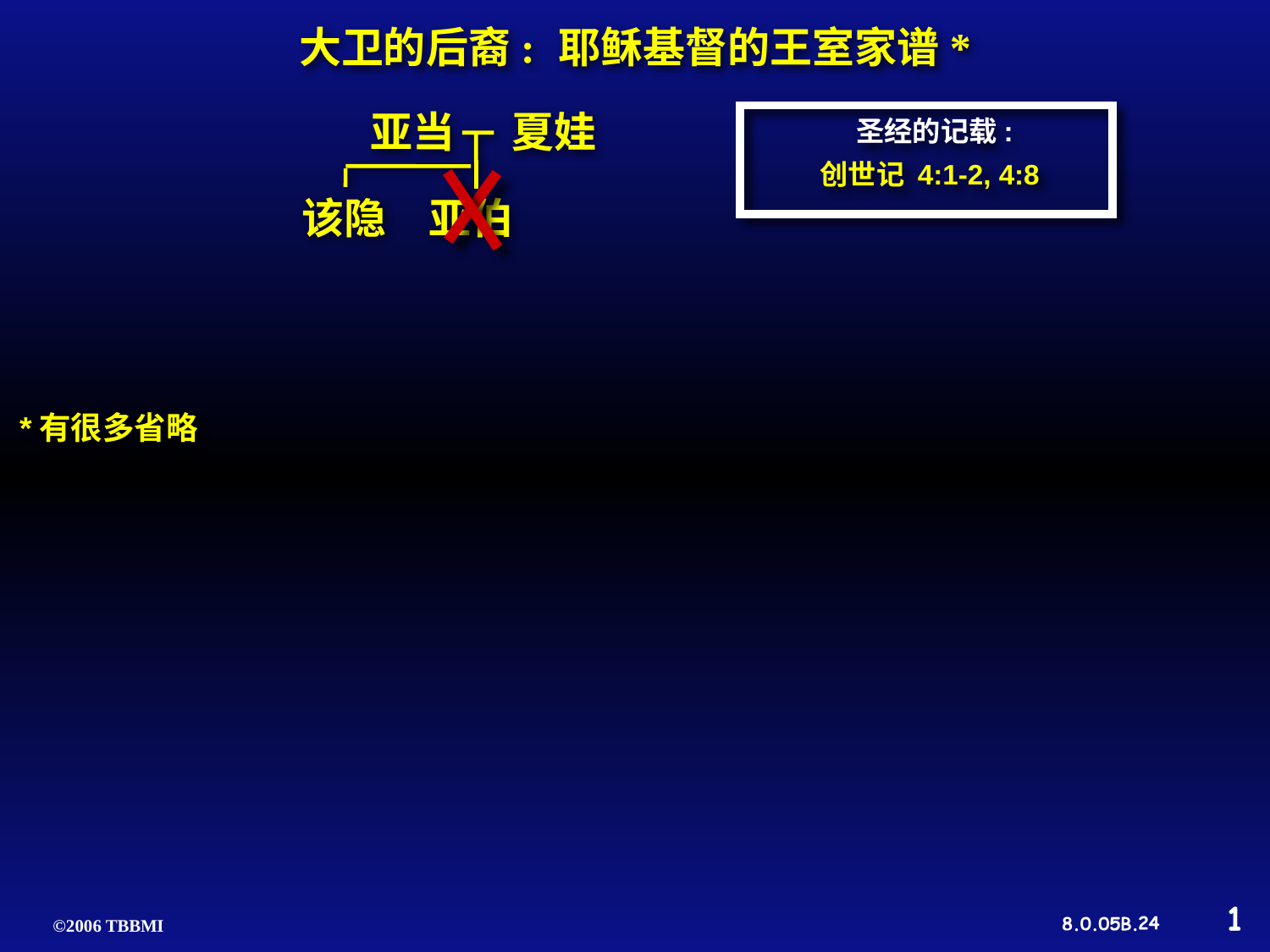

大卫的后裔:  耶稣基督的王室家谱*
亚当      夏娃

圣经的记载:

创世记 4:1-2, 4:8

该隐  	亚伯
*有很多省略
1

24